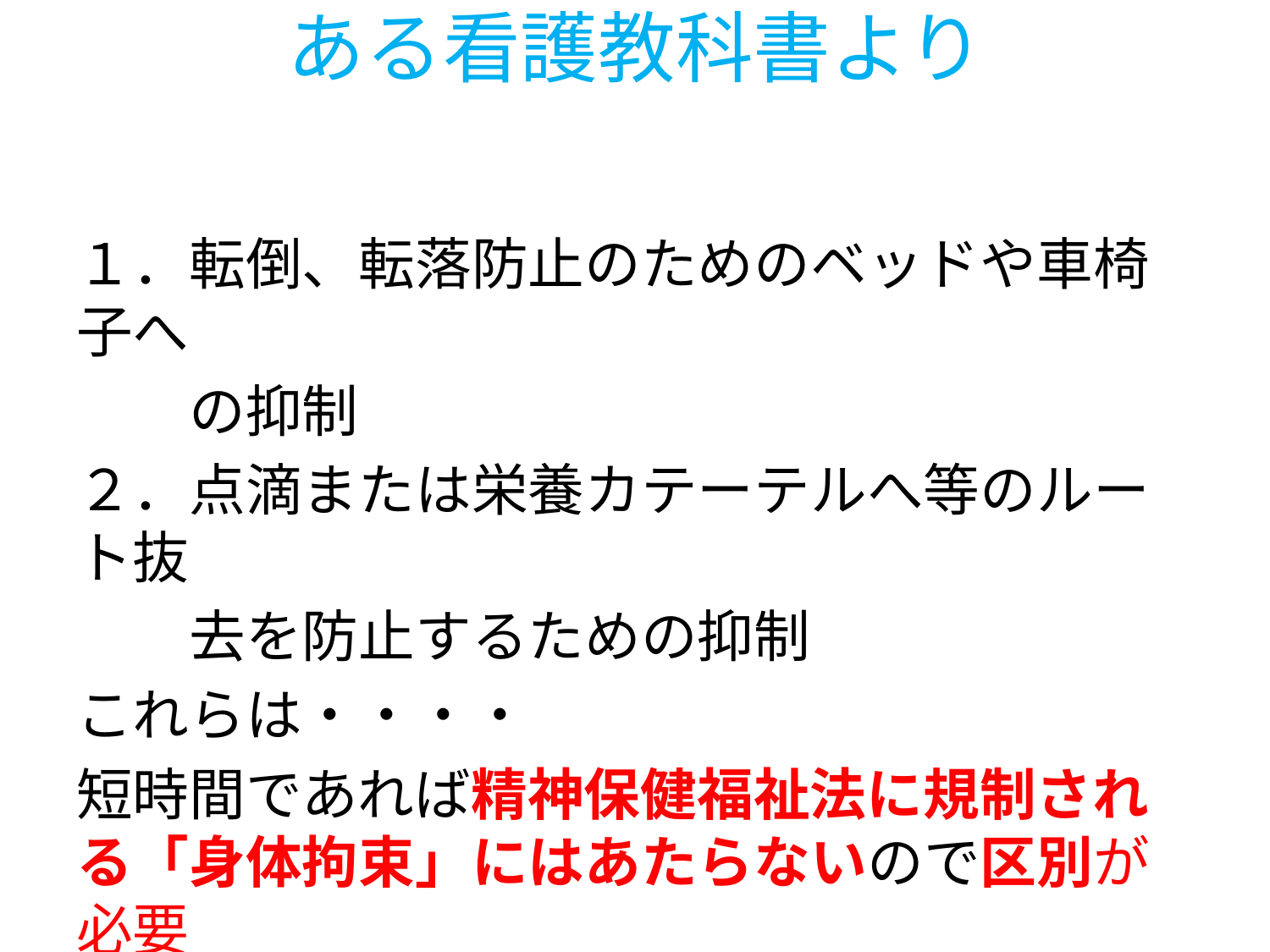

# ある看護教科書より
１．転倒、転落防止のためのベッドや車椅子へ
　　の抑制
２．点滴または栄養カテーテルへ等のルート抜
　　去を防止するための抑制
これらは・・・・
短時間であれば精神保健福祉法に規制される「身体拘束」にはあたらないので区別が必要